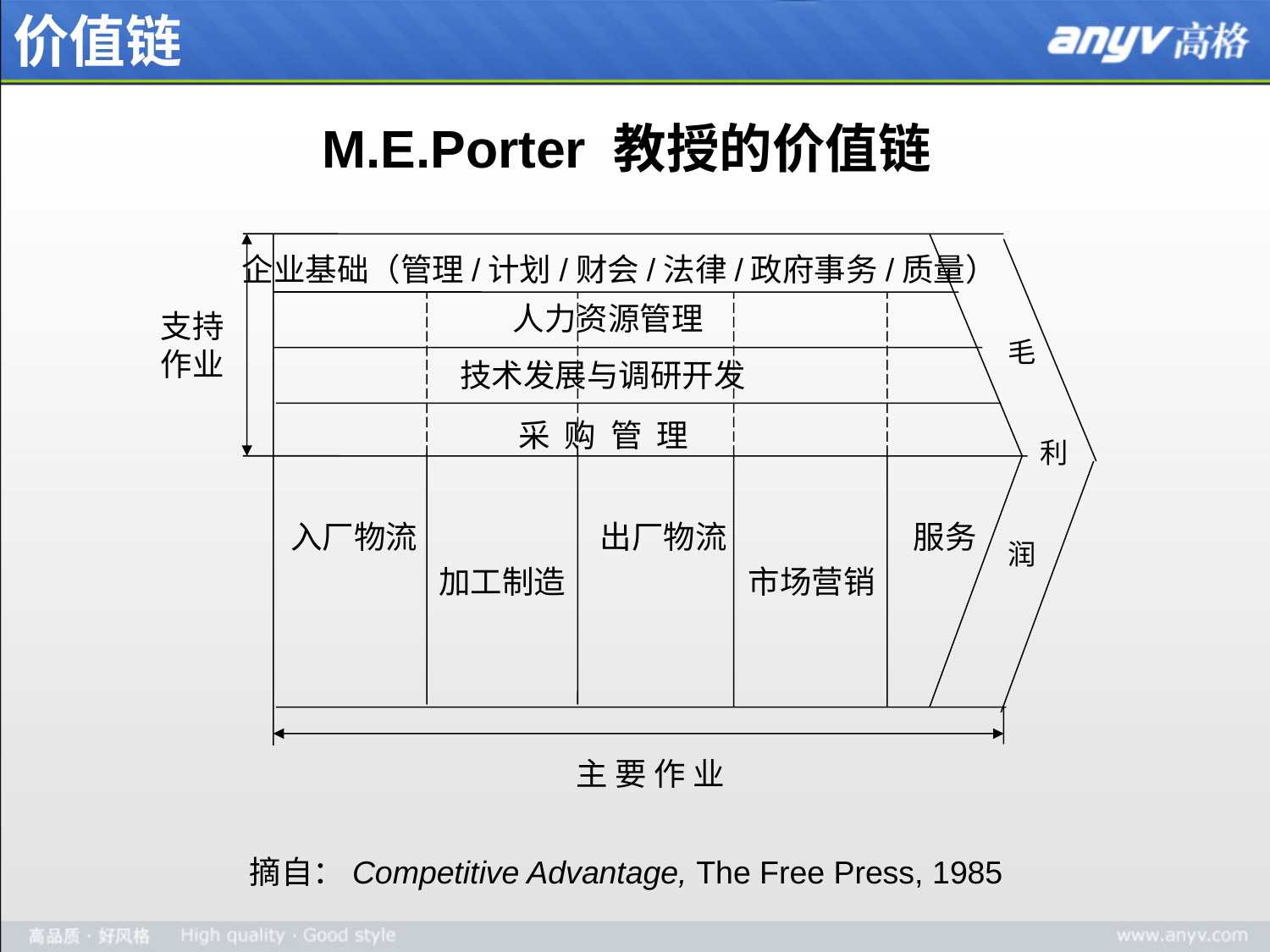

价值链
M.E.Porter 教授的价值链

企业基础（管理/计划/财会/法律/政府事务/质量）

人力资源管理
支持
作业
毛

    利

润

技术发展与调研开发

采  购  管  理

入厂物流
出厂物流
服务
加工制造
市场营销

主 要 作 业
摘自：Competitive Advantage, The Free Press, 1985